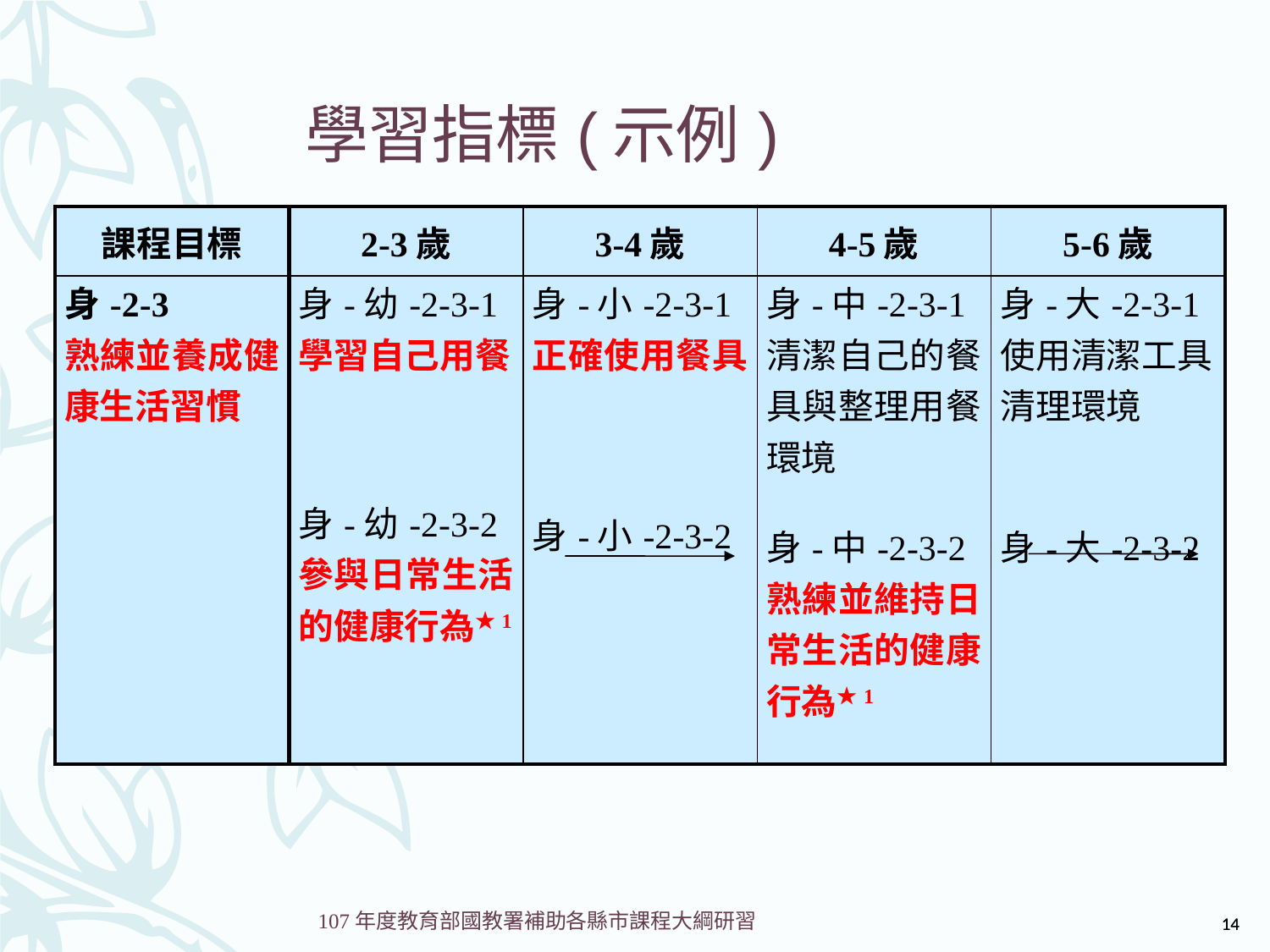

# 學習指標(示例)
| 課程目標 | 2-3歲 | 3-4歲 | 4-5歲 | 5-6歲 |
| --- | --- | --- | --- | --- |
| 身-2-3 熟練並養成健康生活習慣 | 身-幼-2-3-1 學習自己用餐 身-幼-2-3-2 參與日常生活的健康行為★1 | 身-小-2-3-1 正確使用餐具 身-小-2-3-2 | 身-中-2-3-1 清潔自己的餐具與整理用餐環境 身-中-2-3-2 熟練並維持日常生活的健康行為★1 | 身-大-2-3-1 使用清潔工具清理環境 身-大-2-3-2 |

14
14
107年度教育部國教署補助各縣市課程大綱研習